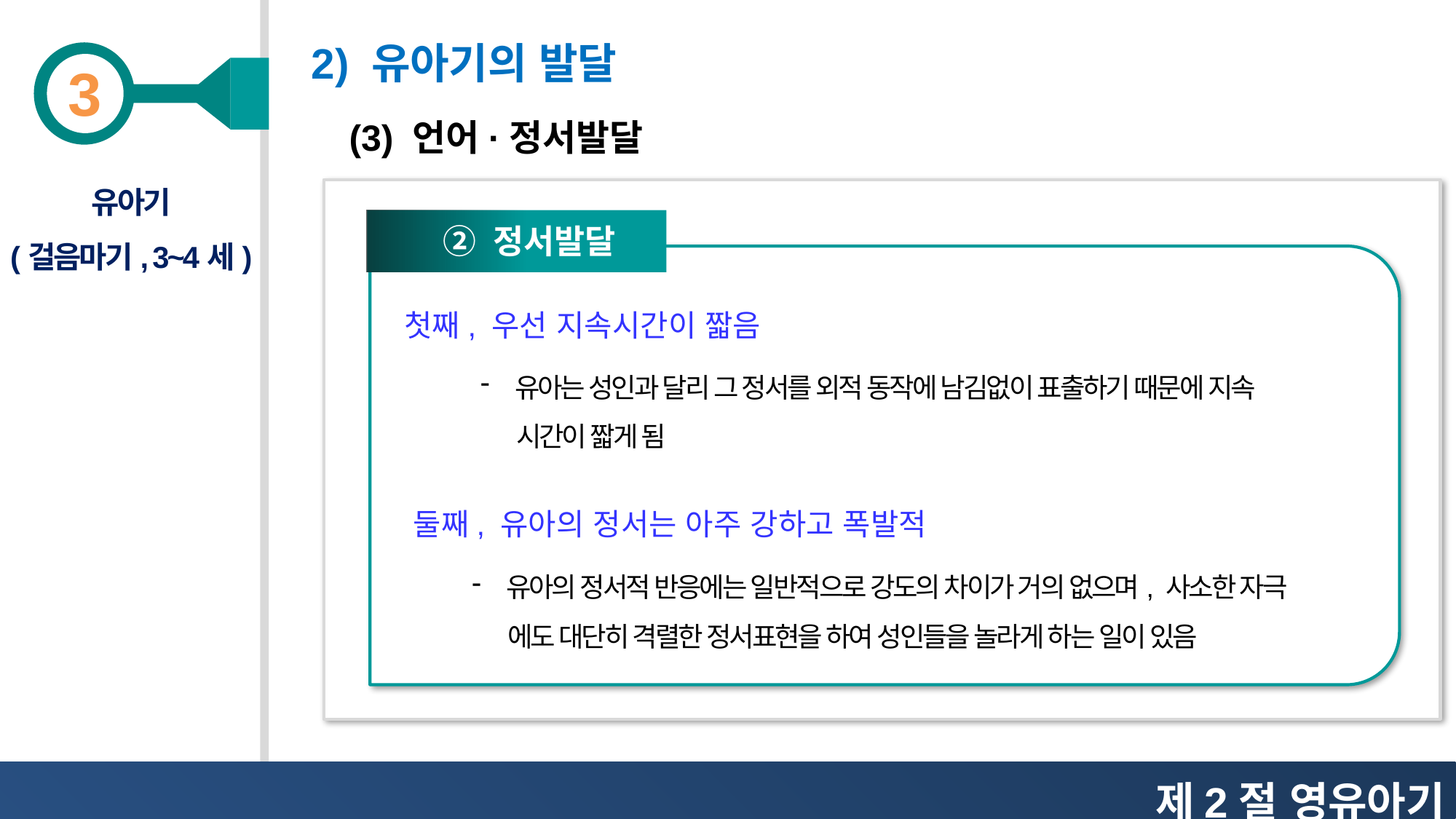

2) 유아기의 발달
(3) 언어·정서발달
유아기
(걸음마기, 3~4세)

② 정서발달
첫째, 우선 지속시간이 짧음
유아는 성인과 달리 그 정서를 외적 동작에 남김없이 표출하기 때문에 지속
     시간이 짧게 됨
둘째, 유아의 정서는 아주 강하고 폭발적
유아의 정서적 반응에는 일반적으로 강도의 차이가 거의 없으며, 사소한 자극
     에도 대단히 격렬한 정서표현을 하여 성인들을 놀라게 하는 일이 있음
제2절 영유아기